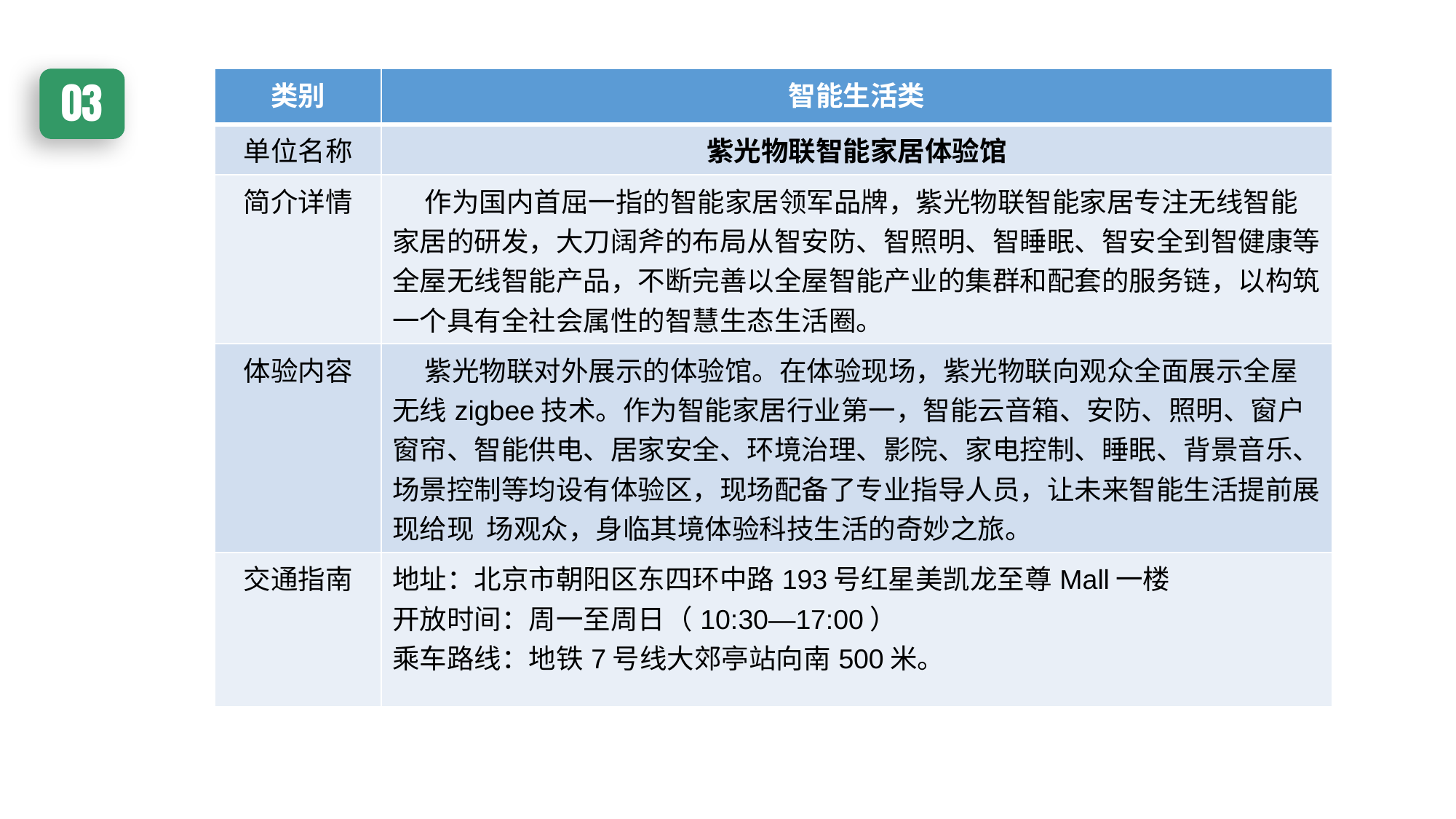

03
| 类别 | 智能生活类 |
| --- | --- |
| 单位名称 | 紫光物联智能家居体验馆 |
| 简介详情 | 作为国内首屈一指的智能家居领军品牌，紫光物联智能家居专注无线智能家居的研发，大刀阔斧的布局从智安防、智照明、智睡眠、智安全到智健康等全屋无线智能产品，不断完善以全屋智能产业的集群和配套的服务链，以构筑一个具有全社会属性的智慧生态生活圈。 |
| 体验内容 | 紫光物联对外展示的体验馆。在体验现场，紫光物联向观众全面展示全屋无线zigbee技术。作为智能家居行业第一，智能云音箱、安防、照明、窗户窗帘、智能供电、居家安全、环境治理、影院、家电控制、睡眠、背景音乐、场景控制等均设有体验区，现场配备了专业指导人员，让未来智能生活提前展现给现 场观众，身临其境体验科技生活的奇妙之旅。 |
| 交通指南 | 地址：北京市朝阳区东四环中路193号红星美凯龙至尊Mall一楼 开放时间：周一至周日（10:30—17:00） 乘车路线：地铁7号线大郊亭站向南500米。 |